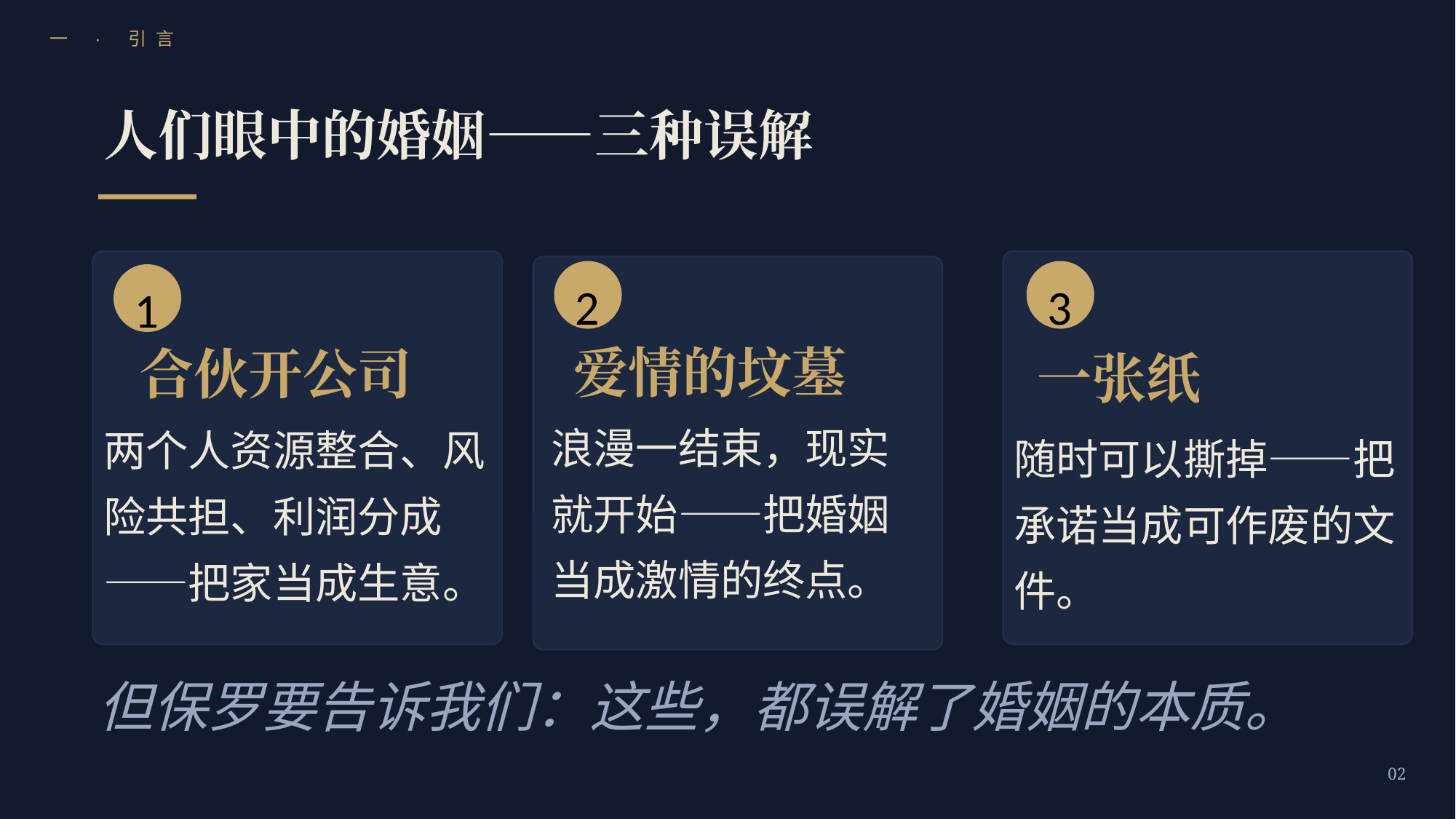

一 · 引言
人们眼中的婚姻——三种误解

2
3
1

爱情的坟墓
合伙开公司
一张纸
浪漫一结束，现实就开始——把婚姻当成激情的终点。
两个人资源整合、风险共担、利润分成——把家当成生意。
随时可以撕掉——把承诺当成可作废的文件。
但保罗要告诉我们：这些，都误解了婚姻的本质。
02